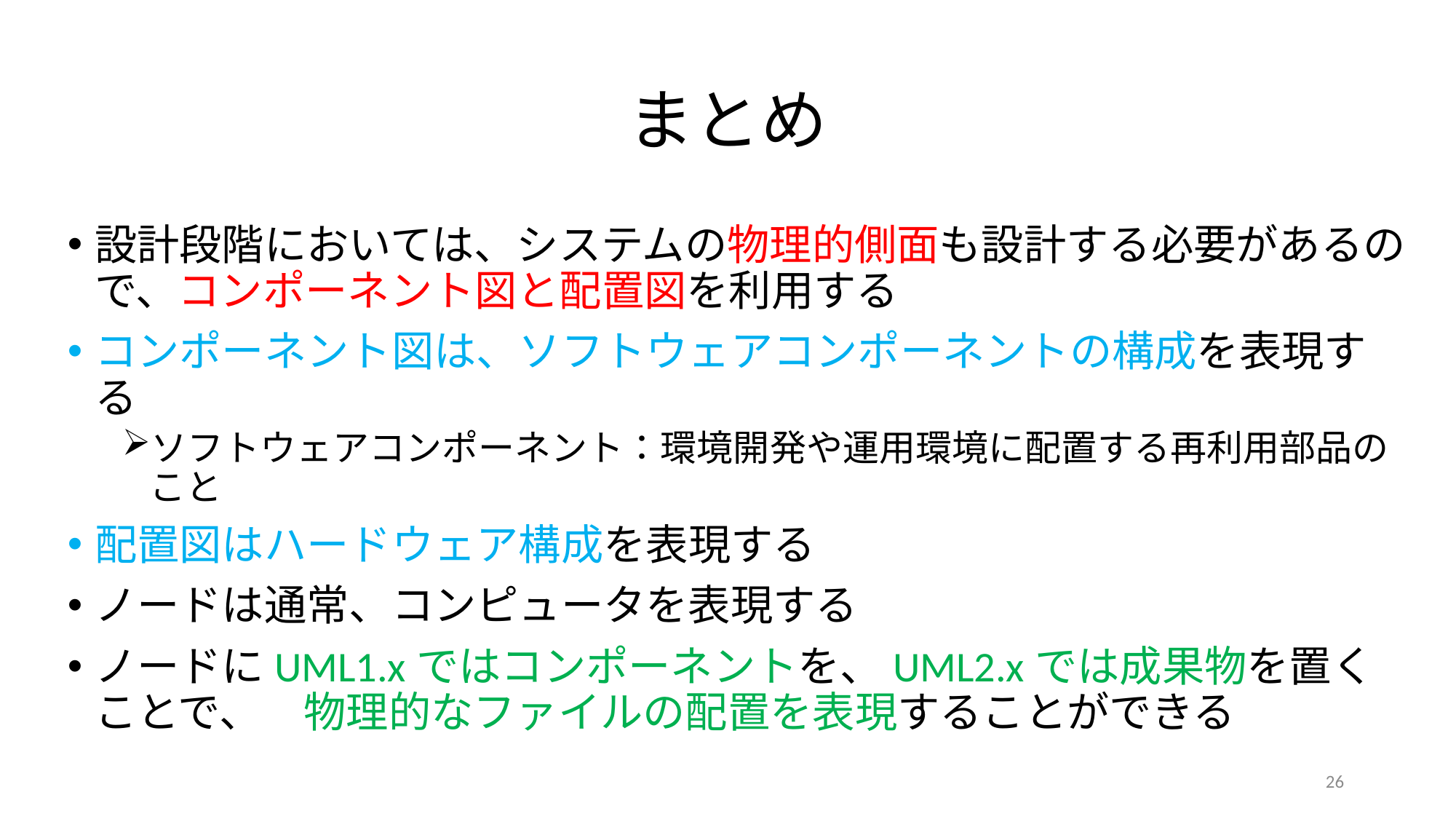

# まとめ
設計段階においては、システムの物理的側面も設計する必要があるので、コンポーネント図と配置図を利用する
コンポーネント図は、ソフトウェアコンポーネントの構成を表現する
ソフトウェアコンポーネント：環境開発や運用環境に配置する再利用部品のこと
配置図はハードウェア構成を表現する
ノードは通常、コンピュータを表現する
ノードにUML1.xではコンポーネントを、UML2.xでは成果物を置くことで、　物理的なファイルの配置を表現することができる
26